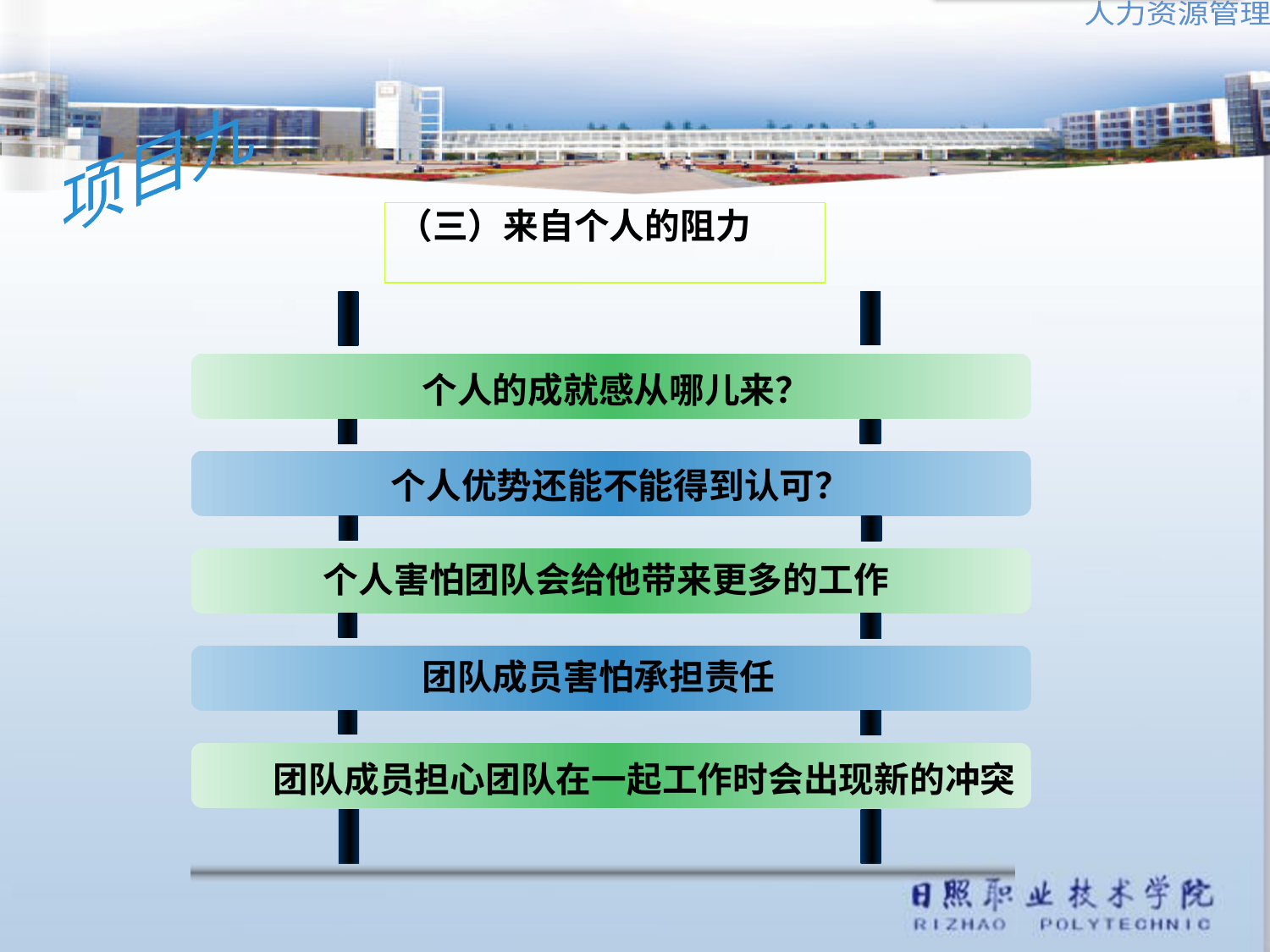

（三）来自个人的阻力

个人的成就感从哪儿来？

个人优势还能不能得到认可？

团队成员害怕承担责任

个人害怕团队会给他带来更多的工作

团队成员担心团队在一起工作时会出现新的冲突